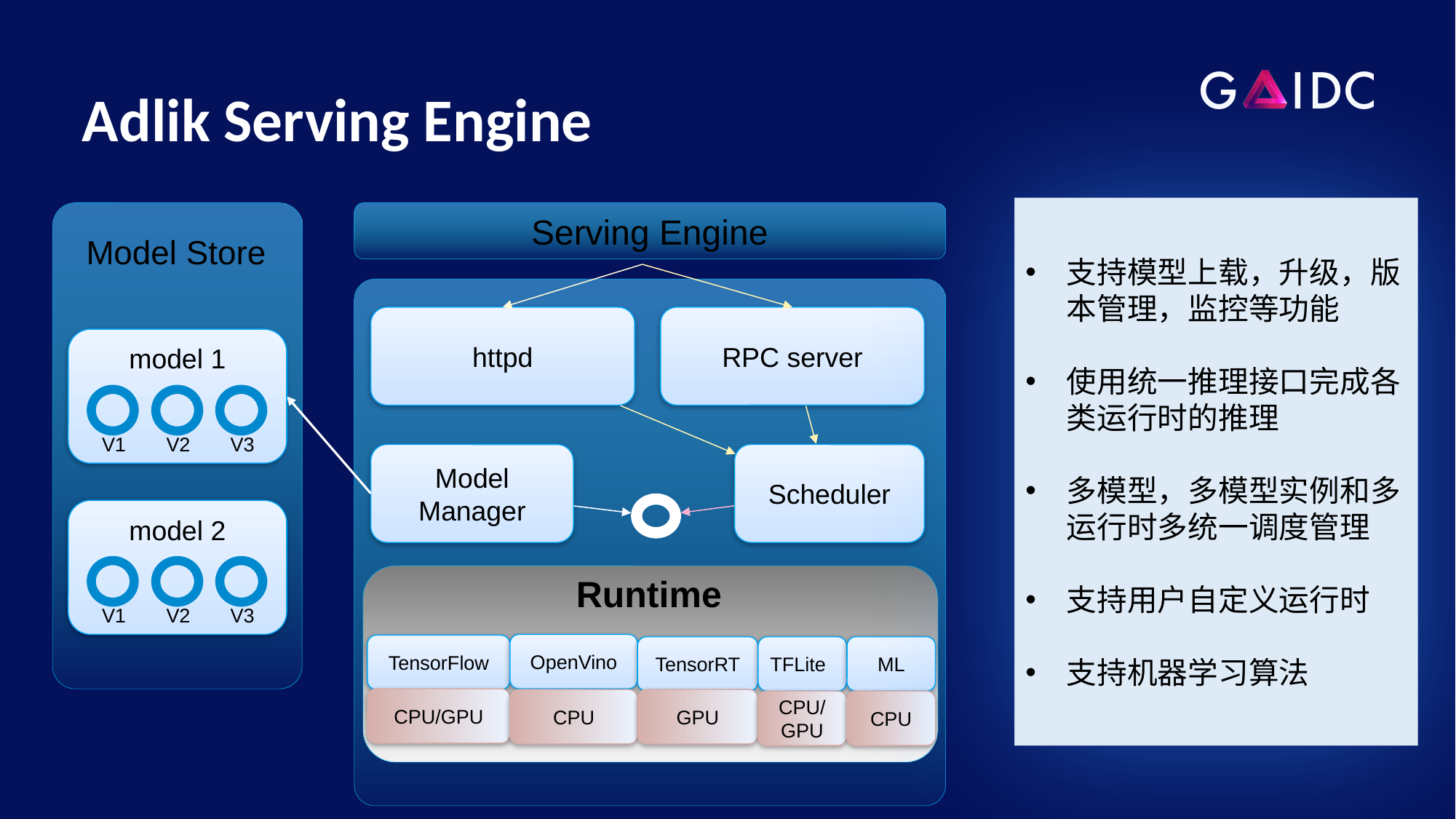

Adlik Serving Engine

支持模型上载，升级，版本管理，监控等功能

使用统一推理接口完成各类运行时的推理

多模型，多模型实例和多运行时多统一调度管理

支持用户自定义运行时

支持机器学习算法
Serving Engine

Model Store

httpd

RPC server

model 1

V1

V2

V3

Model Manager

Scheduler

model 2

V1

V2

V3
Runtime

OpenVino

TensorFlow

TensorRT

TFLite

ML
CPU/
GPU

CPU/GPU

CPU

GPU

CPU